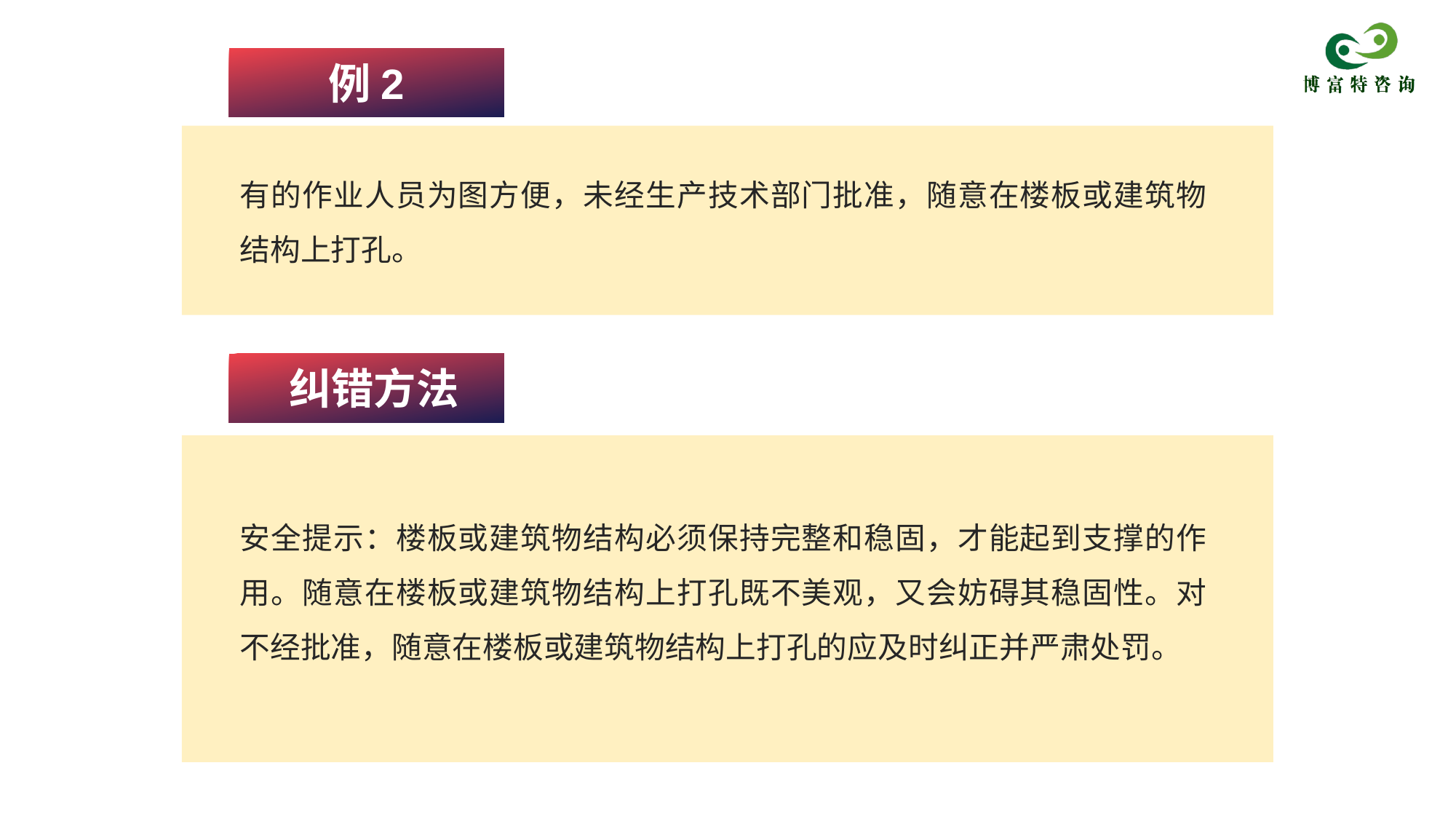

例2

有的作业人员为图方便，未经生产技术部门批准，随意在楼板或建筑物结构上打孔。

纠错方法

安全提示：楼板或建筑物结构必须保持完整和稳固，才能起到支撑的作用。随意在楼板或建筑物结构上打孔既不美观，又会妨碍其稳固性。对不经批准，随意在楼板或建筑物结构上打孔的应及时纠正并严肃处罚。